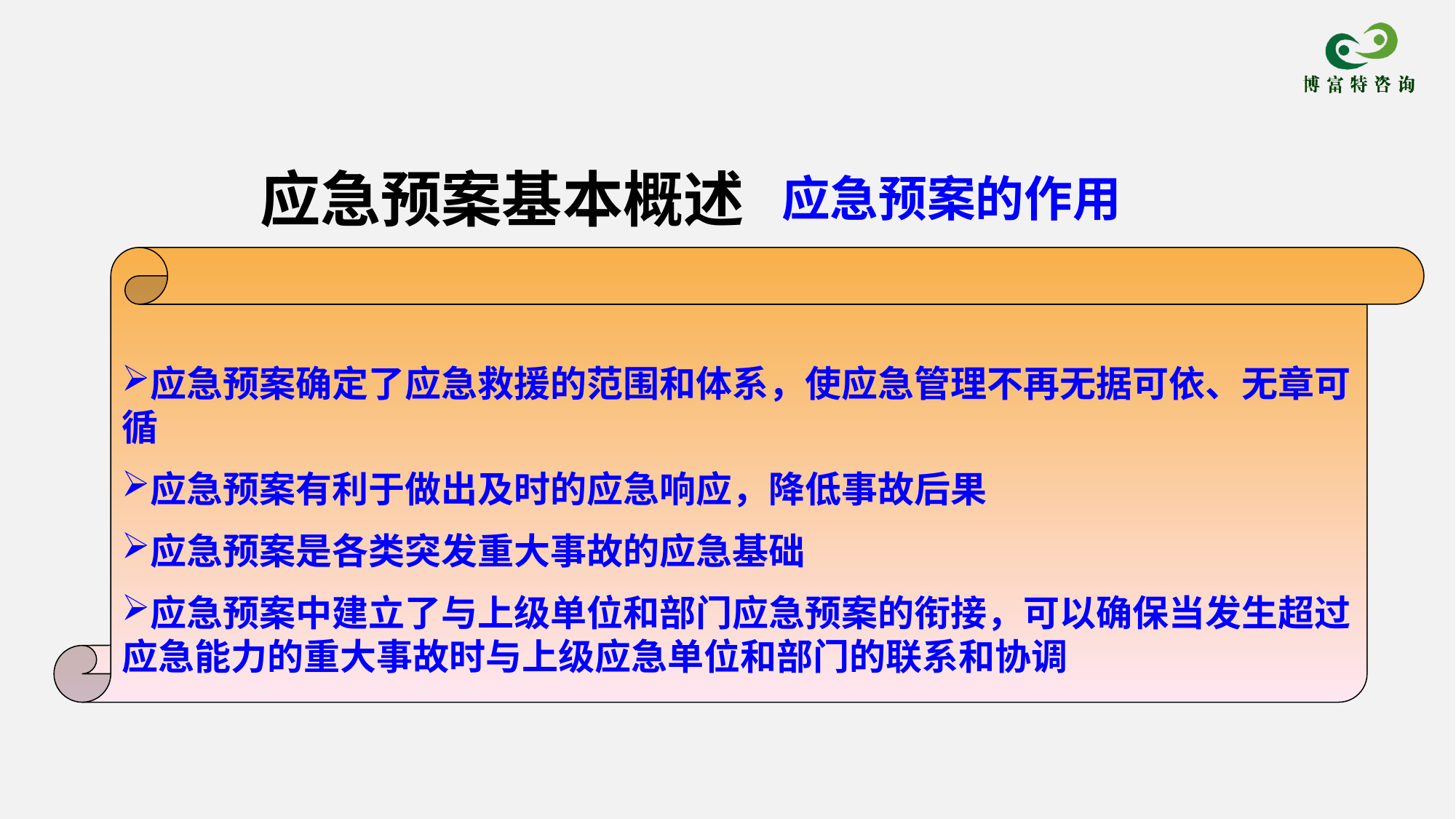

应急预案基本概述
应急预案的作用

应急预案确定了应急救援的范围和体系，使应急管理不再无据可依、无章可循
应急预案有利于做出及时的应急响应，降低事故后果
应急预案是各类突发重大事故的应急基础
应急预案中建立了与上级单位和部门应急预案的衔接，可以确保当发生超过应急能力的重大事故时与上级应急单位和部门的联系和协调